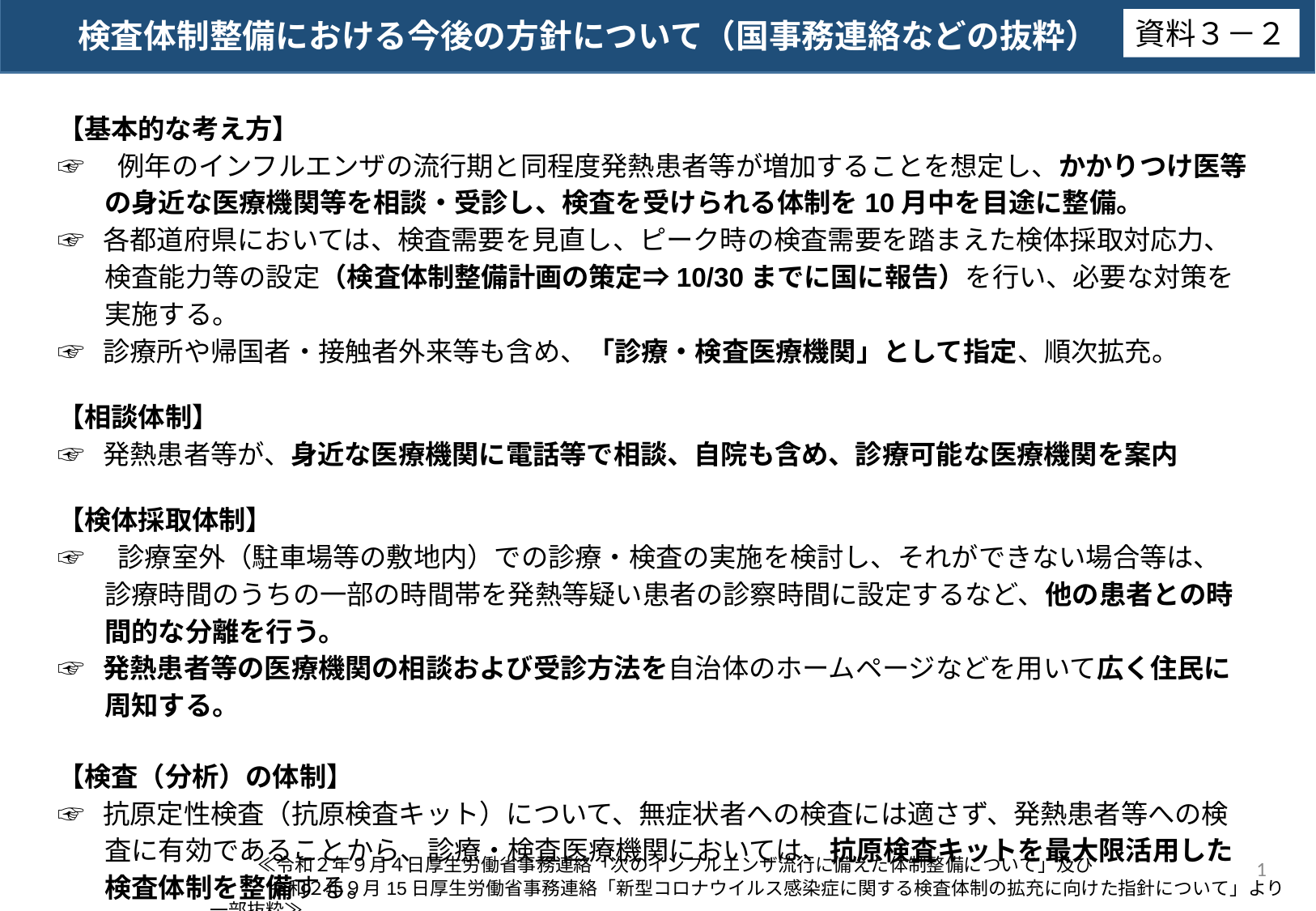

検査体制整備における今後の方針について（国事務連絡などの抜粋）
資料３－２
【基本的な考え方】
☞　例年のインフルエンザの流行期と同程度発熱患者等が増加することを想定し、かかりつけ医等の身近な医療機関等を相談・受診し、検査を受けられる体制を10月中を目途に整備。
☞  各都道府県においては、検査需要を見直し、ピーク時の検査需要を踏まえた検体採取対応力、検査能力等の設定（検査体制整備計画の策定⇒10/30までに国に報告）を行い、必要な対策を実施する。
☞  診療所や帰国者・接触者外来等も含め、「診療・検査医療機関」として指定、順次拡充。

【相談体制】
☞  発熱患者等が、身近な医療機関に電話等で相談、自院も含め、診療可能な医療機関を案内

【検体採取体制】
☞　診療室外（駐車場等の敷地内）での診療・検査の実施を検討し、それができない場合等は、診療時間のうちの一部の時間帯を発熱等疑い患者の診察時間に設定するなど、他の患者との時間的な分離を行う。
☞  発熱患者等の医療機関の相談および受診方法を自治体のホームページなどを用いて広く住民に周知する。

【検査（分析）の体制】
☞  抗原定性検査（抗原検査キット）について、無症状者への検査には適さず、発熱患者等への検査に有効であることから、診療・検査医療機関においては、抗原検査キットを最大限活用した検査体制を整備する。

　※鼻腔検体を用いた抗原定性検査の有効性について９月中を目途に当該検体を用いた検査の可否の見通しを提示予定
　　≪令和２年９月４日厚生労働省事務連絡「次のインフルエンザ流行に備えた体制整備について」及び
　　 　令和２年９月15日厚生労働省事務連絡「新型コロナウイルス感染症に関する検査体制の拡充に向けた指針について」より一部抜粋≫
1